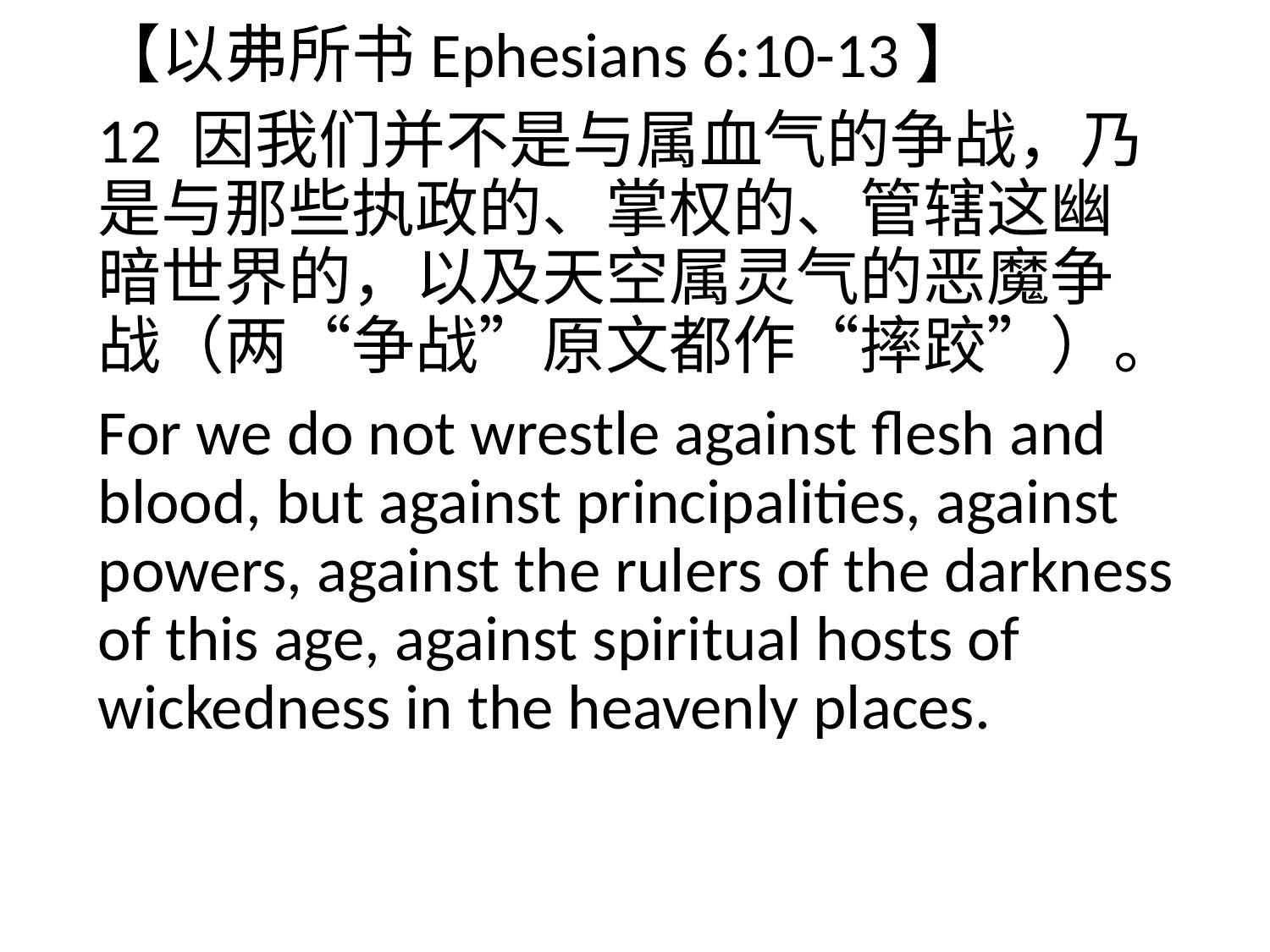

【以弗所书Ephesians 6:10-13】
12 因我们并不是与属血气的争战，乃是与那些执政的、掌权的、管辖这幽暗世界的，以及天空属灵气的恶魔争战（两“争战”原文都作“摔跤”）。
For we do not wrestle against flesh and blood, but against principalities, against powers, against the rulers of the darkness of this age, against spiritual hosts of wickedness in the heavenly places.